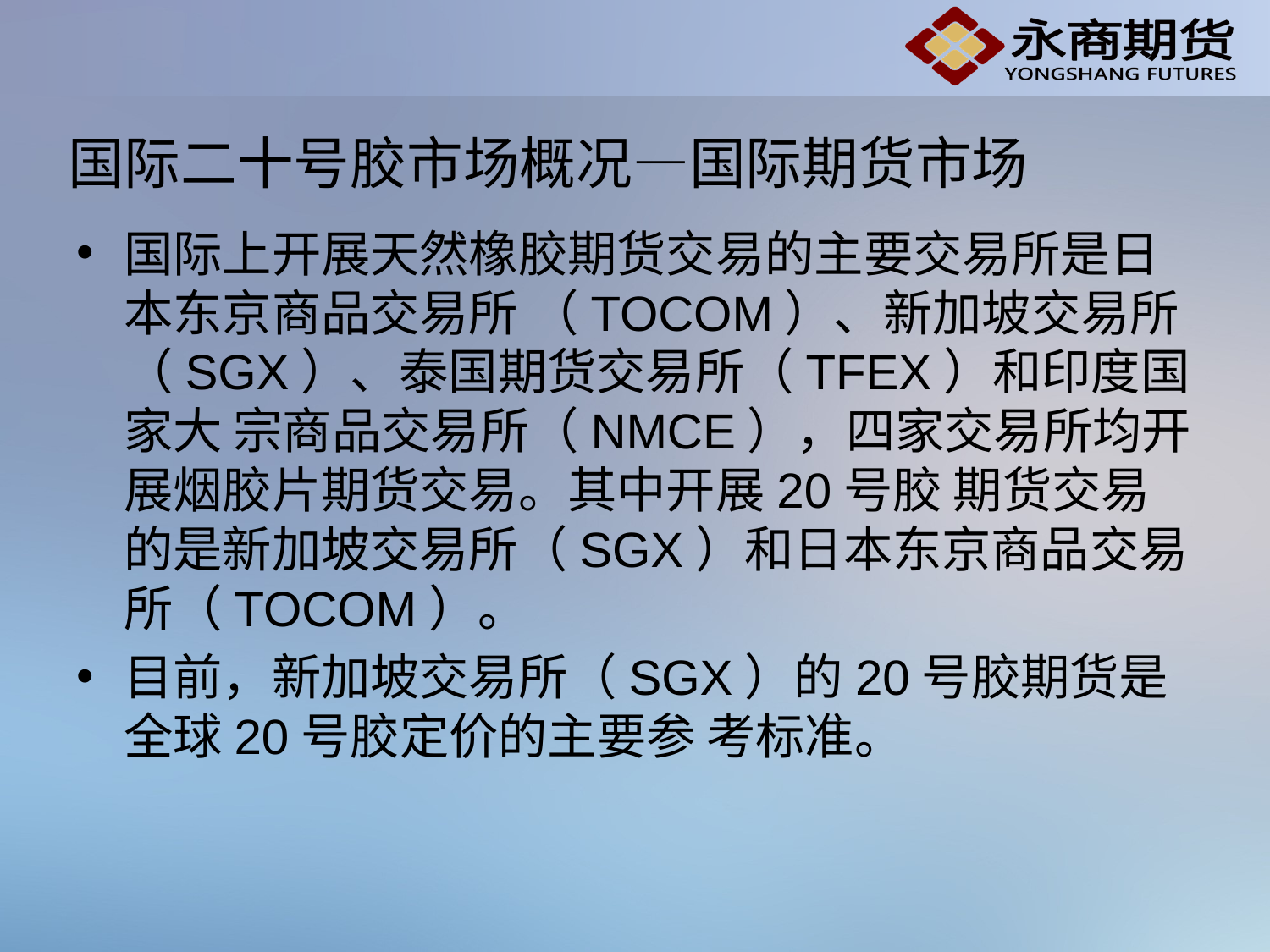

# 国际二十号胶市场概况—国际期货市场
国际上开展天然橡胶期货交易的主要交易所是日本东京商品交易所 （TOCOM）、新加坡交易所（SGX）、泰国期货交易所（TFEX）和印度国家大 宗商品交易所（NMCE），四家交易所均开展烟胶片期货交易。其中开展20号胶 期货交易的是新加坡交易所（SGX）和日本东京商品交易所（TOCOM）。
目前，新加坡交易所（SGX）的20号胶期货是全球20号胶定价的主要参 考标准。